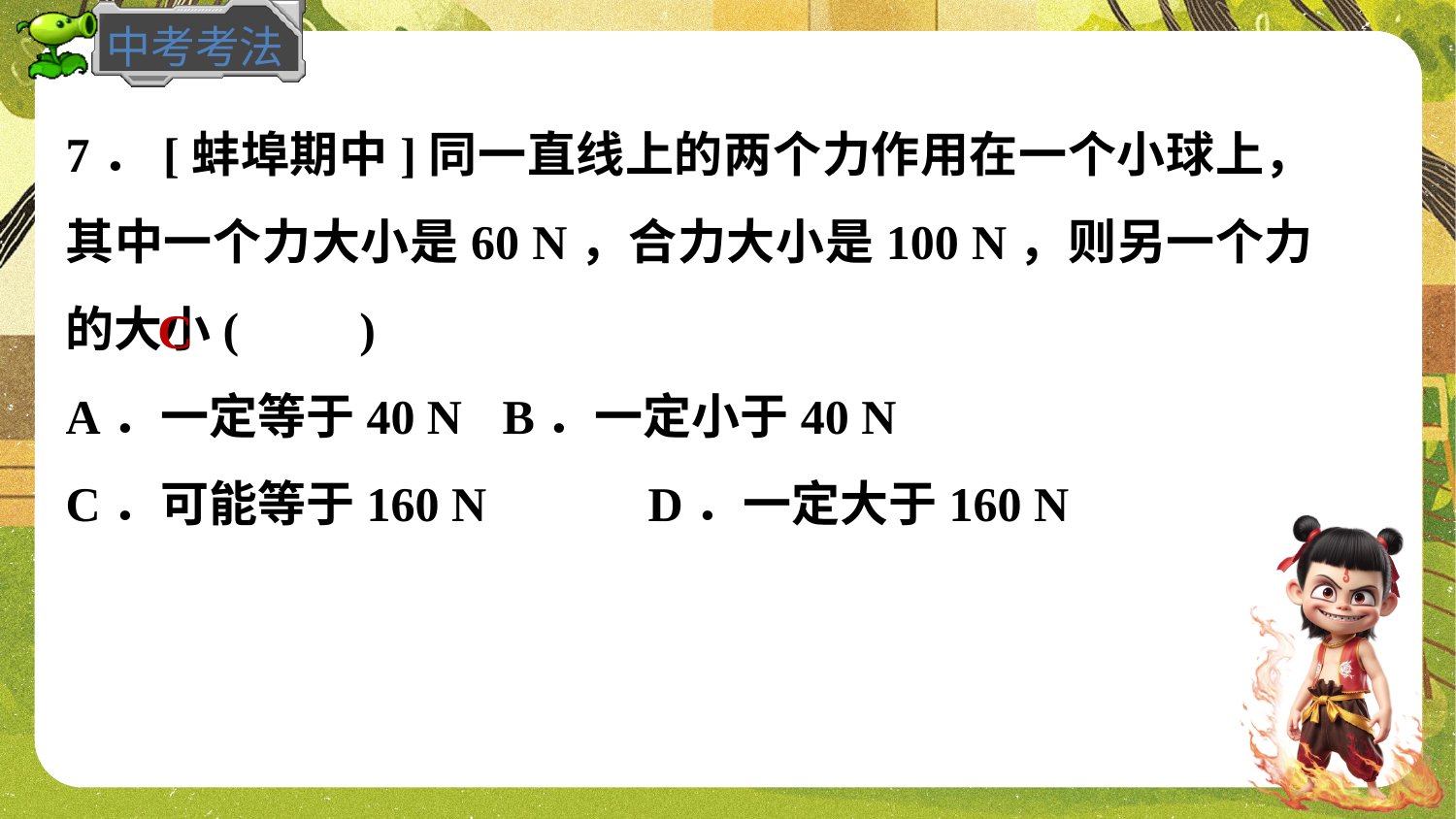

7．[蚌埠期中]同一直线上的两个力作用在一个小球上，其中一个力大小是60 N，合力大小是100 N，则另一个力的大小(　　)
A．一定等于40 N  	B．一定小于40 N
C．可能等于160 N  	D．一定大于160 N
C